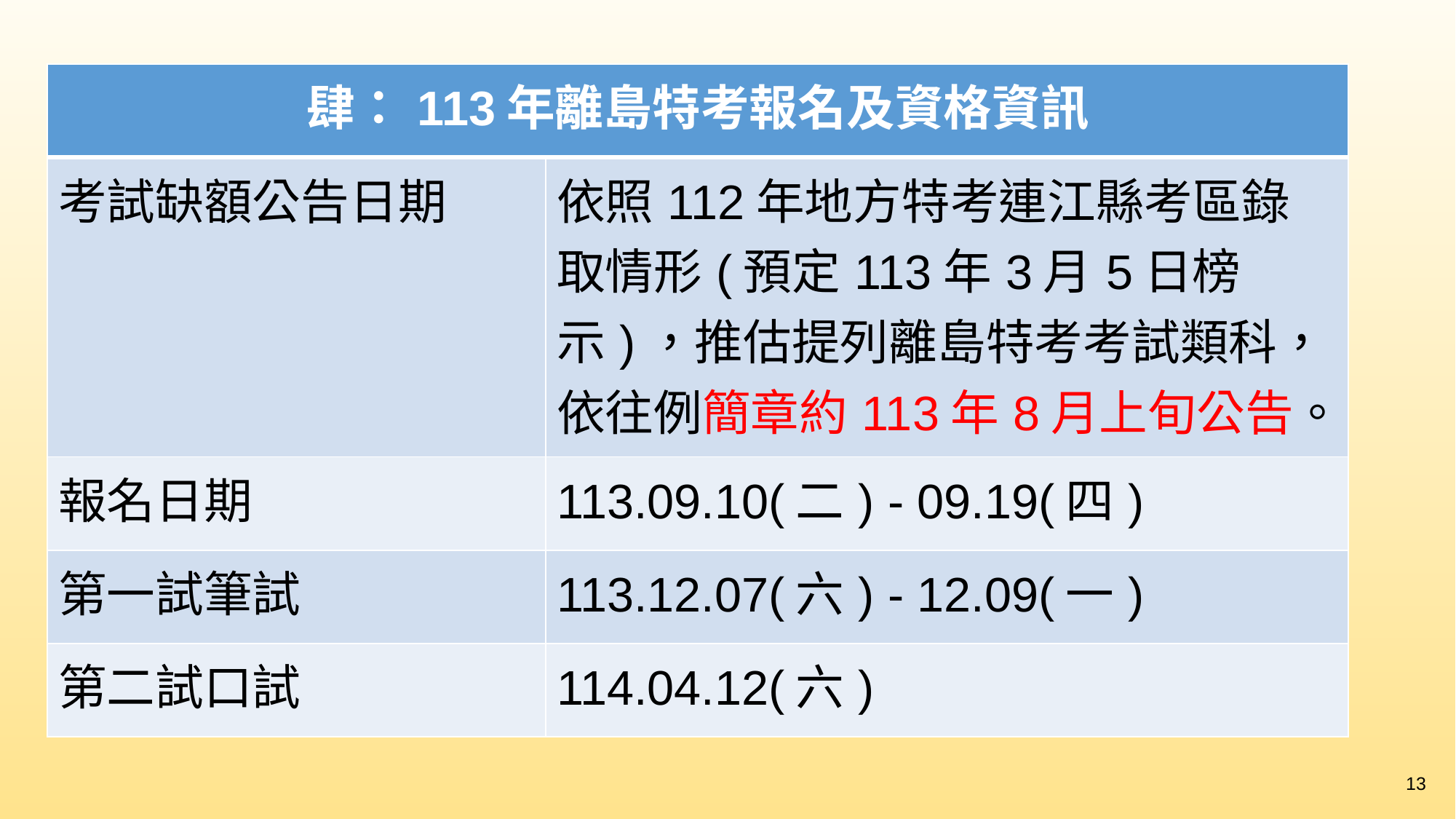

| 肆：113年離島特考報名及資格資訊 |  |
| --- | --- |
| 考試缺額公告日期 | 依照112年地方特考連江縣考區錄取情形(預定113年3月5日榜示)，推估提列離島特考考試類科，依往例簡章約113年8月上旬公告。 |
| 報名日期 | 113.09.10(二) - 09.19(四) |
| 第一試筆試 | 113.12.07(六) - 12.09(一) |
| 第二試口試 | 114.04.12(六) |
13